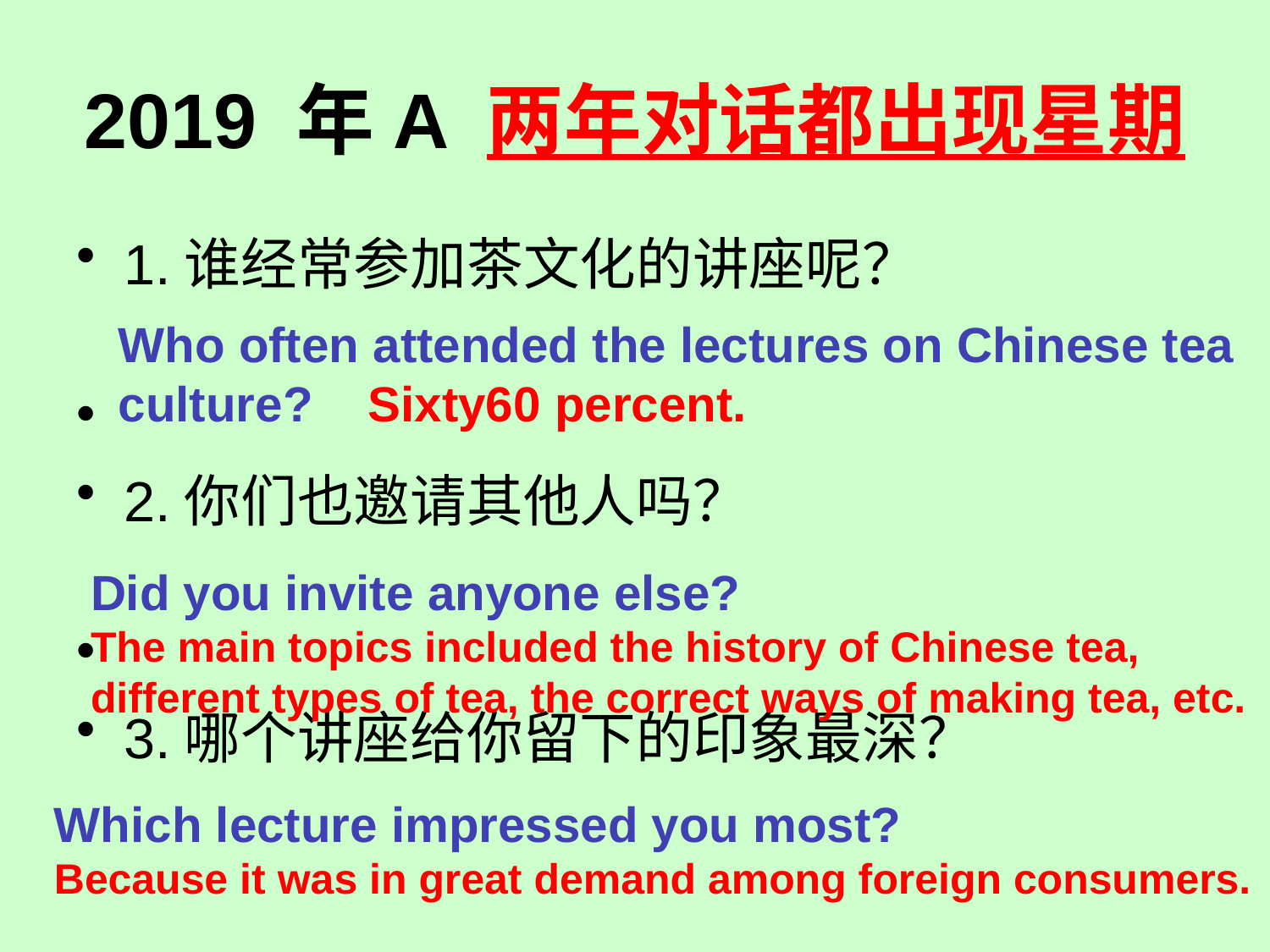

# 2019 年A 两年对话都出现星期
1.谁经常参加茶文化的讲座呢？

2.你们也邀请其他人吗？

3.哪个讲座给你留下的印象最深？
Who often attended the lectures on Chinese tea culture?    Sixty60 percent.
Did you invite anyone else?
The main topics included the history of Chinese tea, different types of tea, the correct ways of making tea, etc.
Which lecture impressed you most?
Because it was in great demand among foreign consumers.